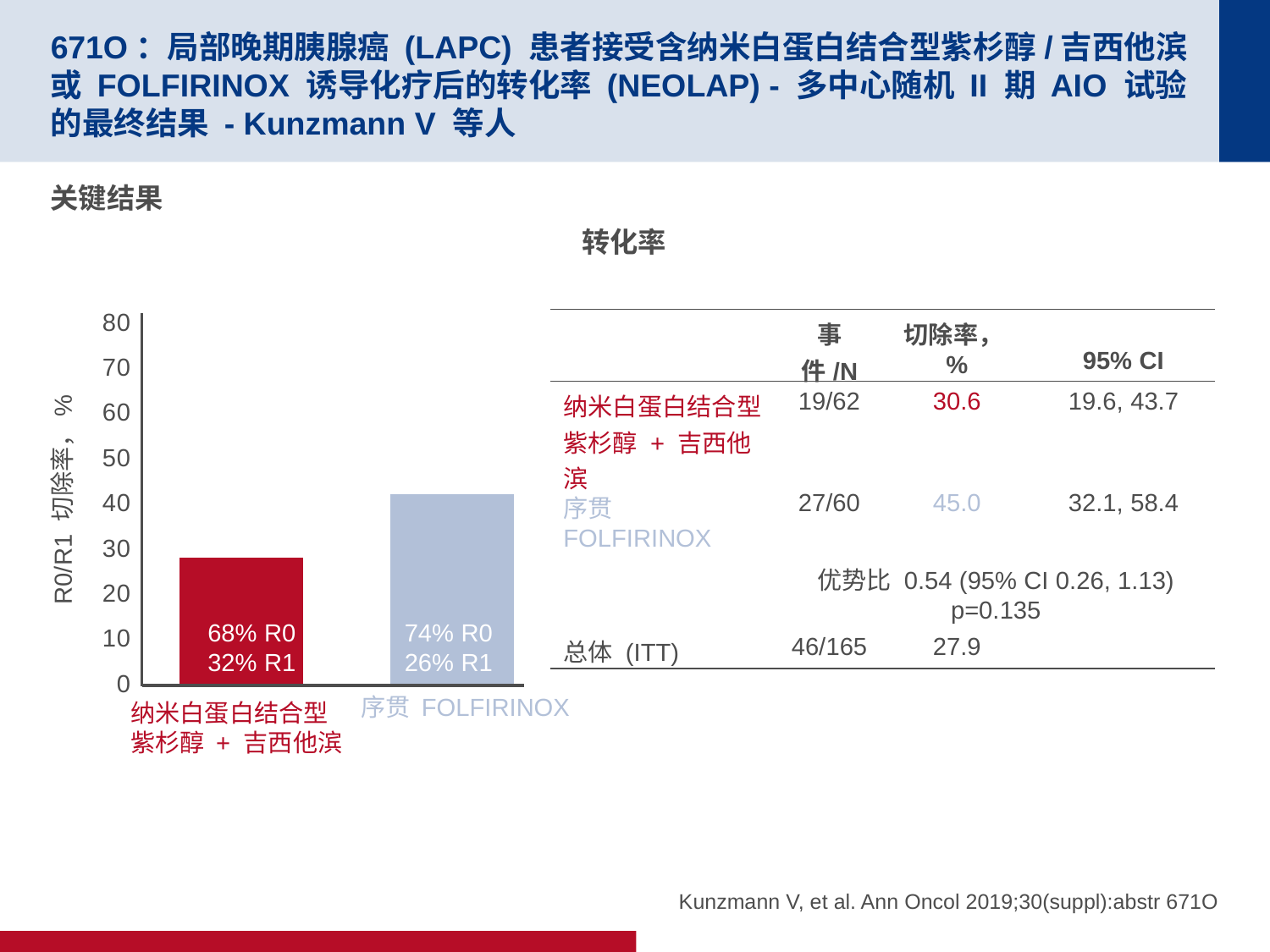

# 671O：局部晚期胰腺癌 (LAPC) 患者接受含纳米白蛋白结合型紫杉醇/吉西他滨或 FOLFIRINOX 诱导化疗后的转化率 (NEOLAP) - 多中心随机 II 期 AIO 试验的最终结果 - Kunzmann V 等人
关键结果
转化率

### Chart

| Category | Series 1 |
|---|---|
| Category 1 | 28.0 |
R0/R1 切除率，%
68% R0
32% R1
74% R0
26% R1
序贯 FOLFIRINOX
纳米白蛋白结合型
紫杉醇 + 吉西他滨
|  | 事件/N | 切除率，% | 95% CI |
| --- | --- | --- | --- |
| 纳米白蛋白结合型紫杉醇 + 吉西他滨 | 19/62 | 30.6 | 19.6, 43.7 |
| 序贯 FOLFIRINOX | 27/60 | 45.0 | 32.1, 58.4 |
|  | 优势比 0.54 (95% CI 0.26, 1.13) p=0.135 |  |  |
| 总体 (ITT) | 46/165 | 27.9 |  |
Kunzmann V, et al. Ann Oncol 2019;30(suppl):abstr 671O